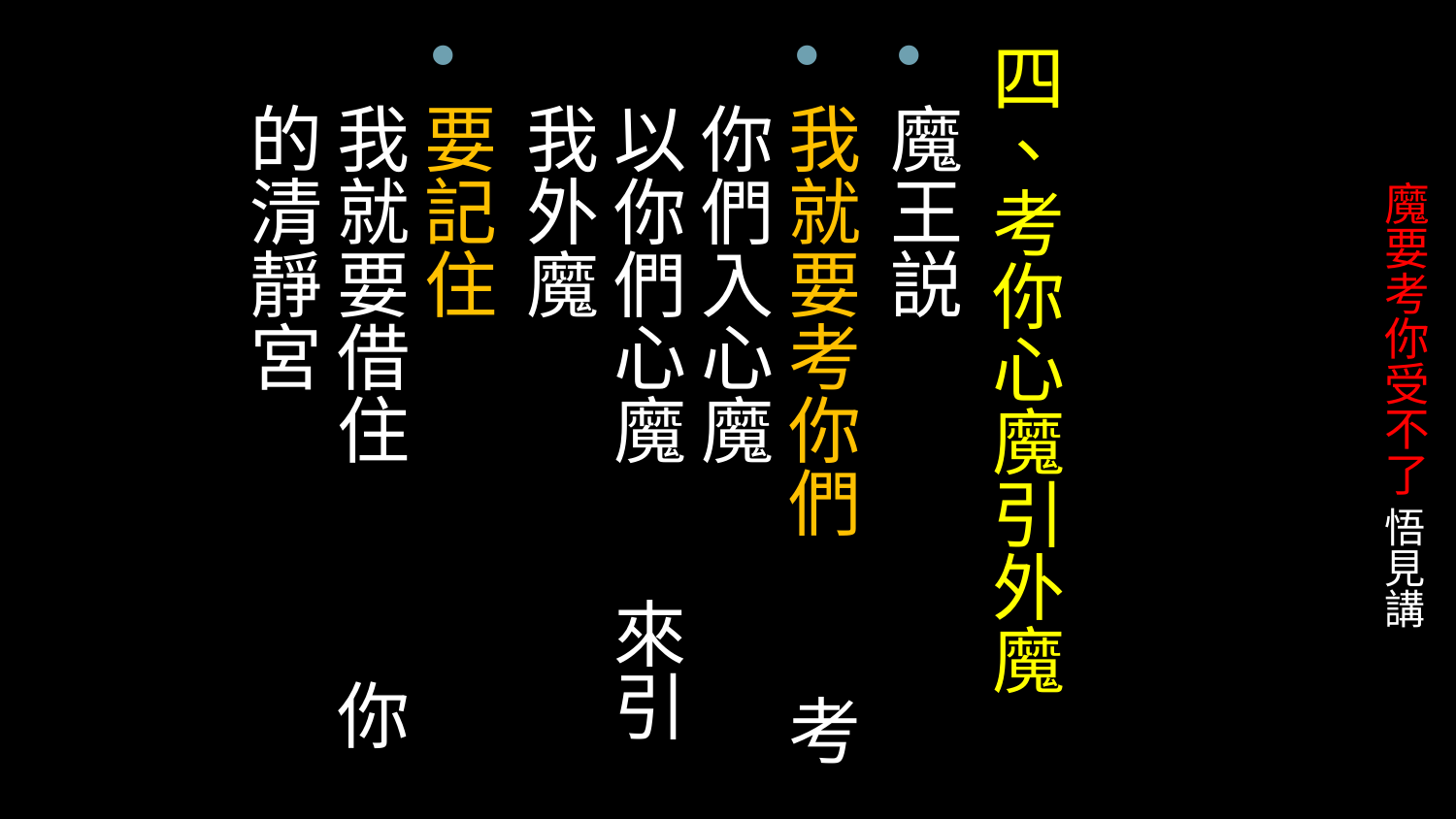

四、考你心魔引外魔
魔王説
我就要考你們　     考你們入心魔　
以你們心魔        來引我外魔
要記住　
我就要借住             你的清靜宮

# 魔要考你受不了 悟見講